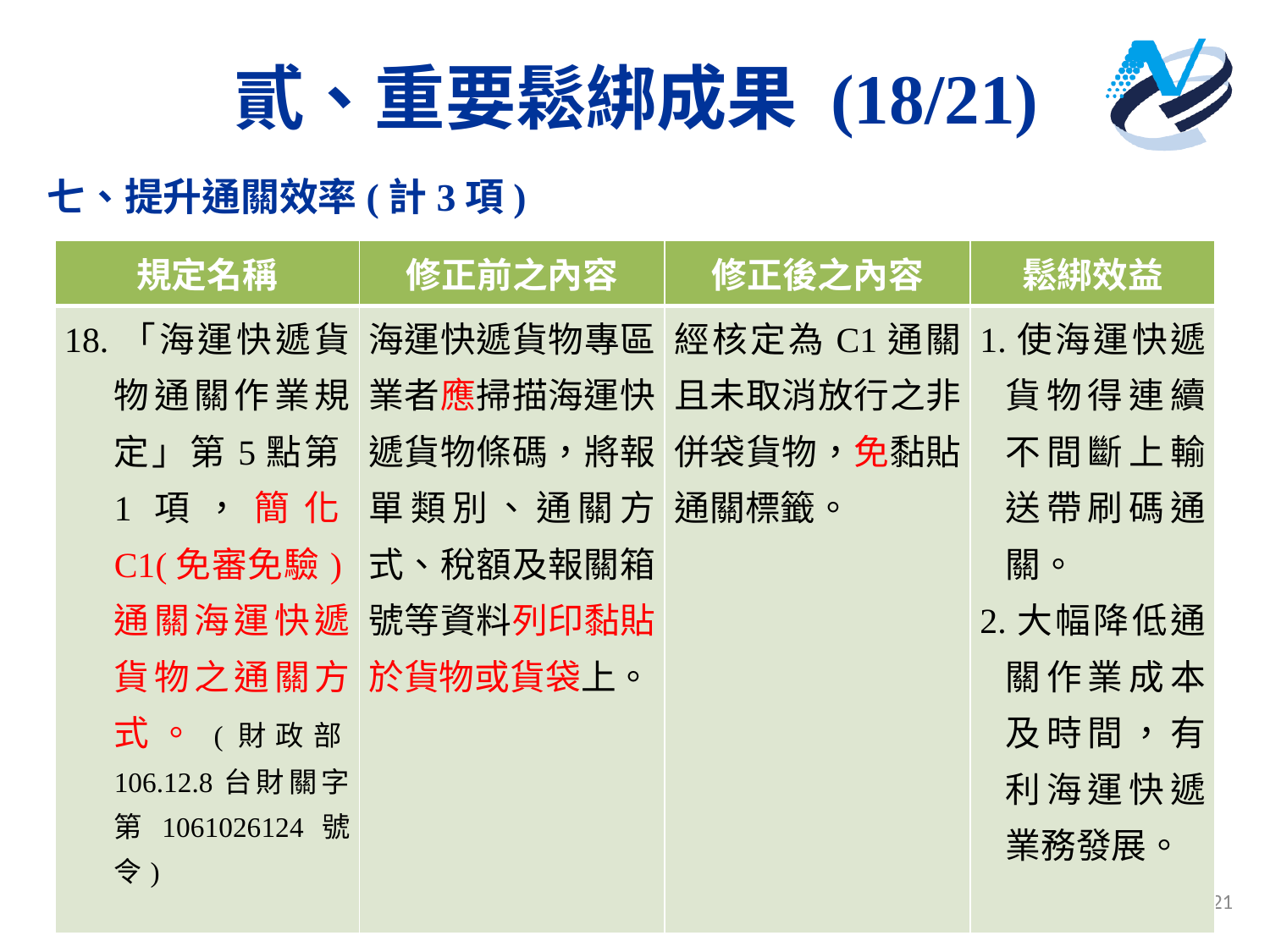

# 貳、重要鬆綁成果 (18/21)
七、提升通關效率(計3項)
| 規定名稱 | 修正前之內容 | 修正後之內容 | 鬆綁效益 |
| --- | --- | --- | --- |
| 18.「海運快遞貨物通關作業規定」第5點第1項，簡化C1(免審免驗)通關海運快遞貨物之通關方式。(財政部106.12.8台財關字第1061026124號令) | 海運快遞貨物專區業者應掃描海運快遞貨物條碼，將報單類別、通關方式、稅額及報關箱號等資料列印黏貼於貨物或貨袋上。 | 經核定為C1通關且未取消放行之非併袋貨物，免黏貼通關標籤。 | 1.使海運快遞貨物得連續不間斷上輸送帶刷碼通關。 2.大幅降低通關作業成本及時間，有利海運快遞業務發展。 |
21